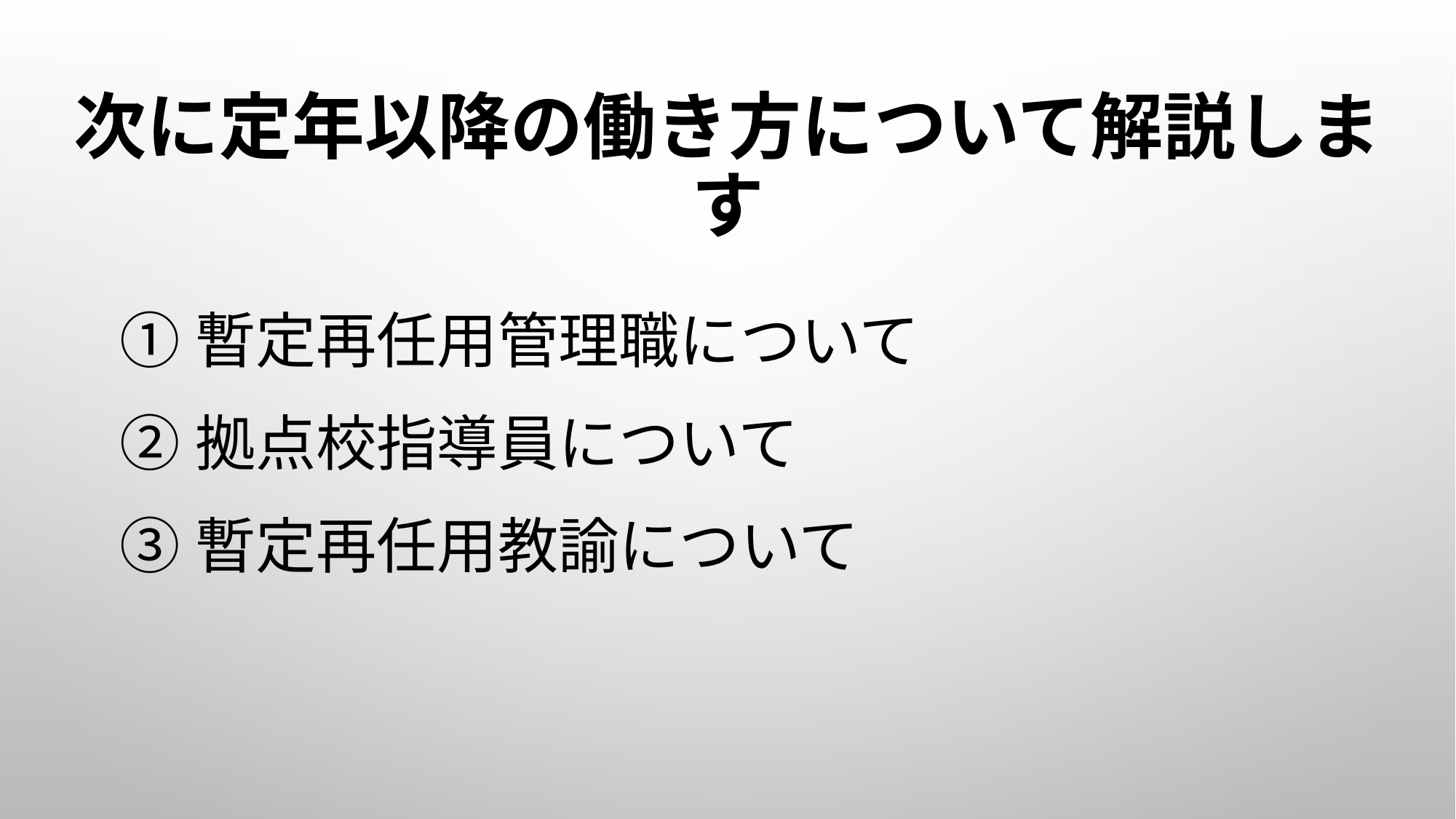

# 次に定年以降の働き方について解説します
①暫定再任用管理職について
②拠点校指導員について
③暫定再任用教諭について